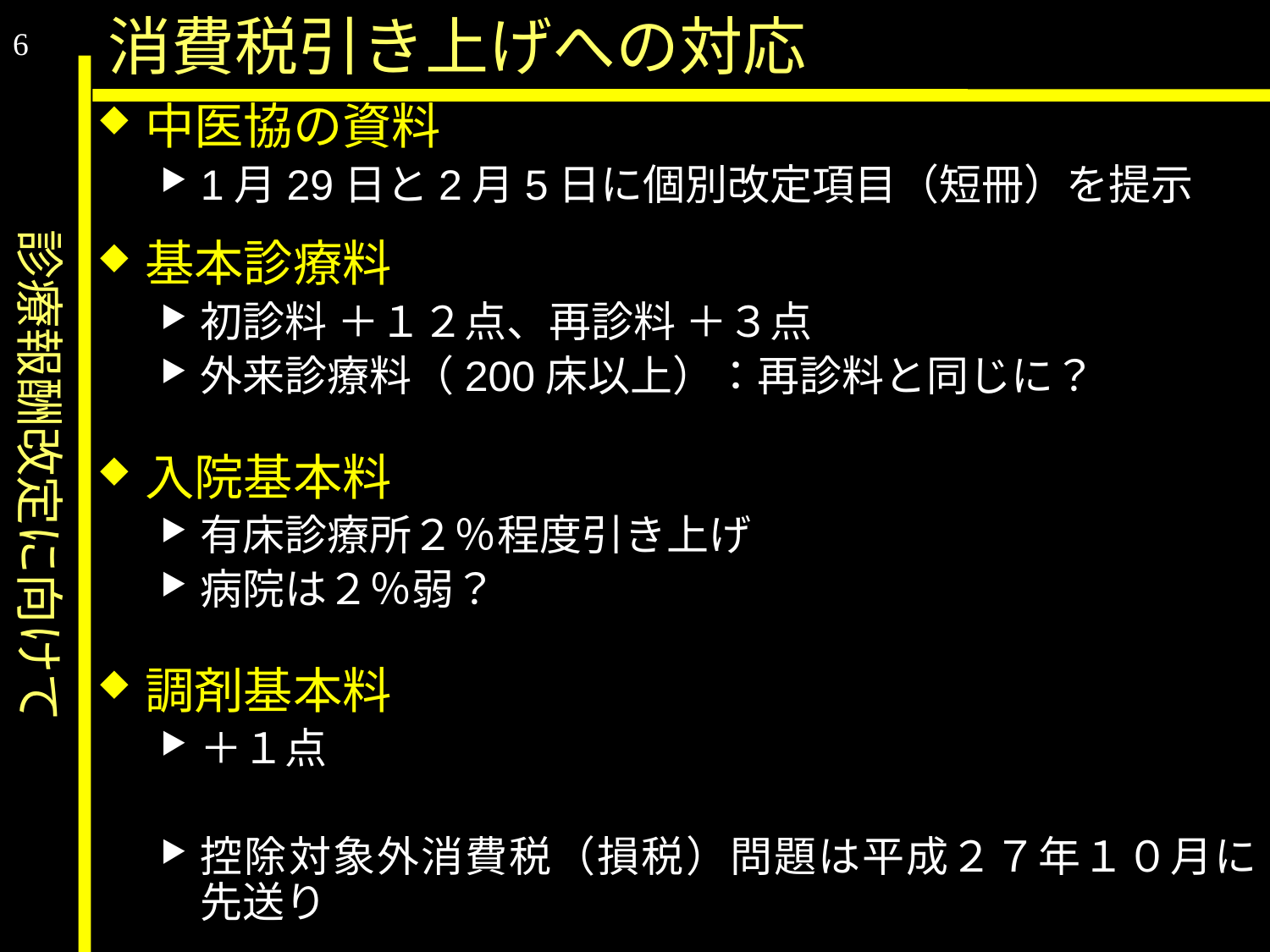

診療報酬改定に向けて
消費税引き上げへの対応
6

中医協の資料
1月29日と2月5日に個別改定項目（短冊）を提示

基本診療料
初診料 ＋１２点、再診料 ＋３点
外来診療料（200床以上）：再診料と同じに？

入院基本料
有床診療所２％程度引き上げ
病院は２％弱？

調剤基本料
＋１点

控除対象外消費税（損税）問題は平成２７年１０月に先送り